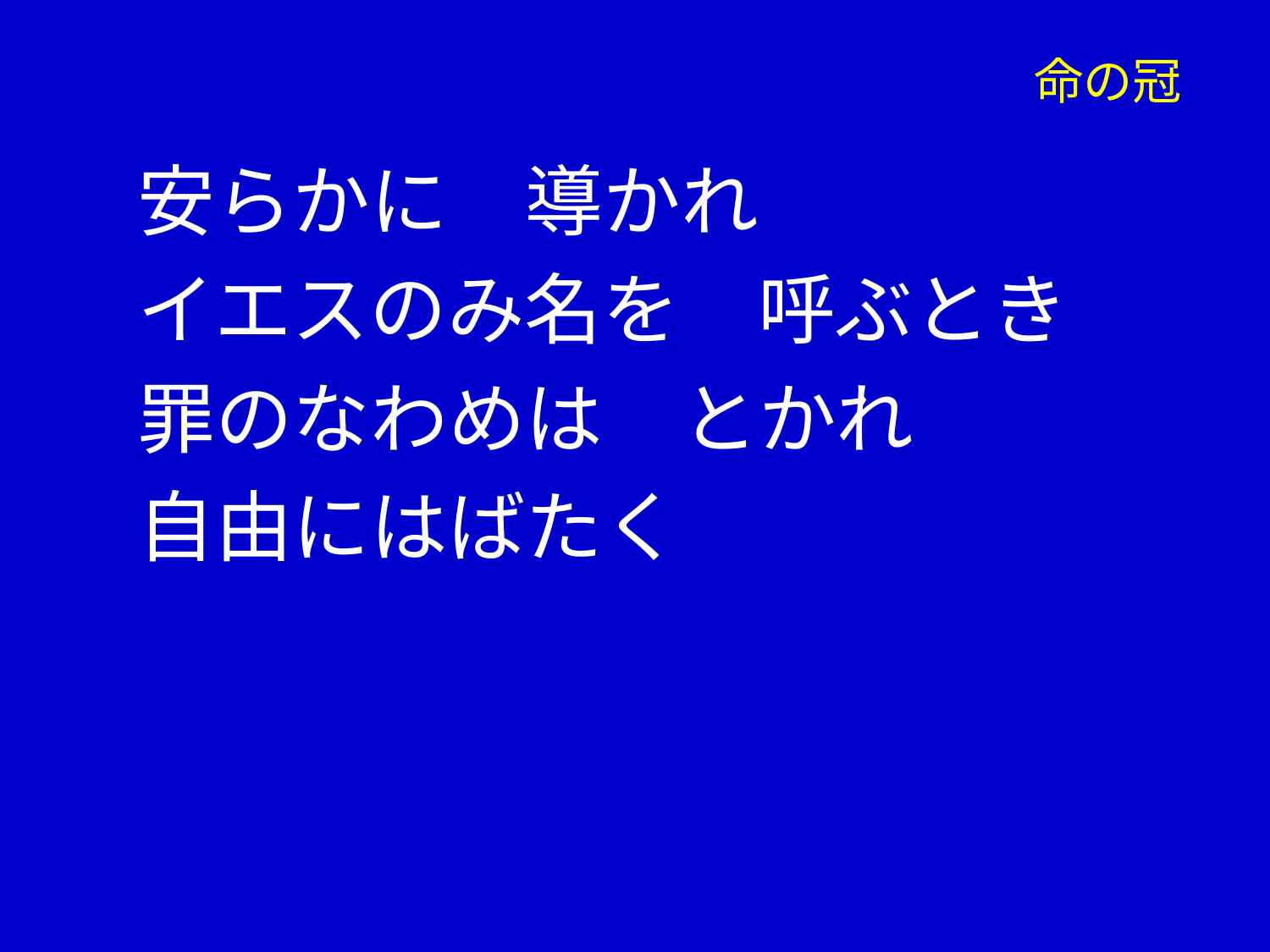

# 命の冠
安らかに　導かれ
イエスのみ名を　呼ぶとき
罪のなわめは　とかれ
自由にはばたく